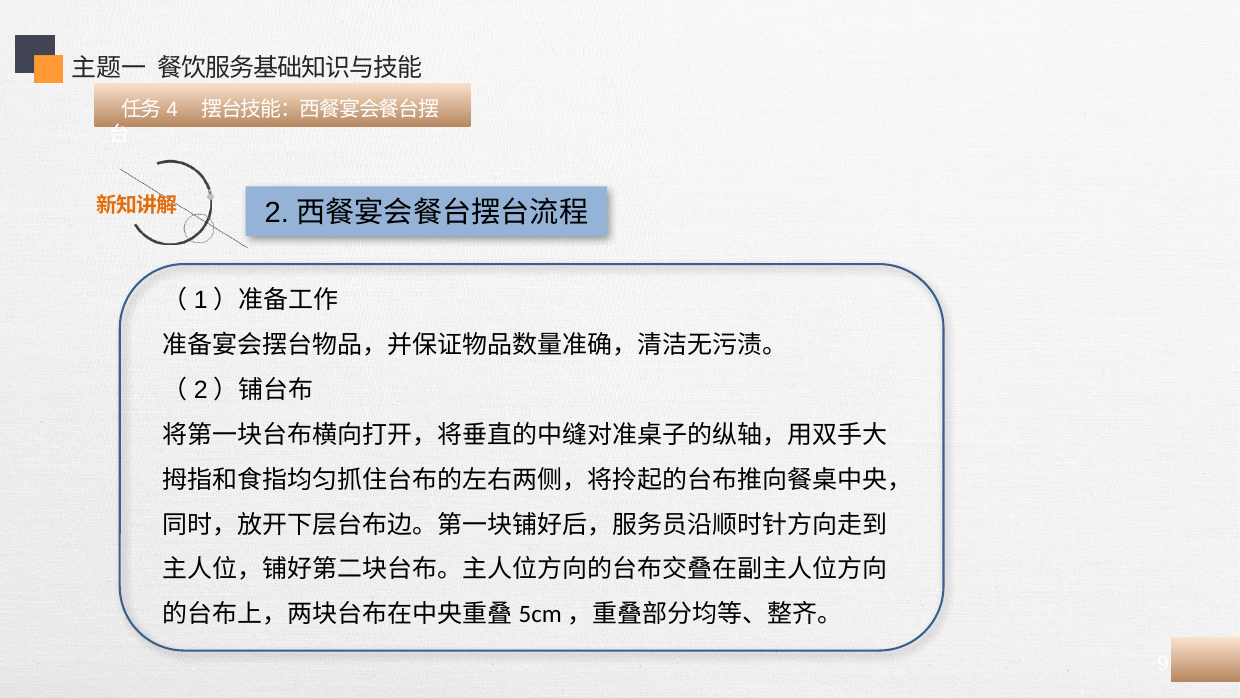

主题一  餐饮服务基础知识与技能

 任务4    摆台技能：西餐宴会餐台摆台
2.西餐宴会餐台摆台流程
（1）准备工作
准备宴会摆台物品，并保证物品数量准确，清洁无污渍。
（2）铺台布
将第一块台布横向打开，将垂直的中缝对准桌子的纵轴，用双手大拇指和食指均匀抓住台布的左右两侧，将拎起的台布推向餐桌中央，同时，放开下层台布边。第一块铺好后，服务员沿顺时针方向走到主人位，铺好第二块台布。主人位方向的台布交叠在副主人位方向的台布上，两块台布在中央重叠5cm，重叠部分均等、整齐。